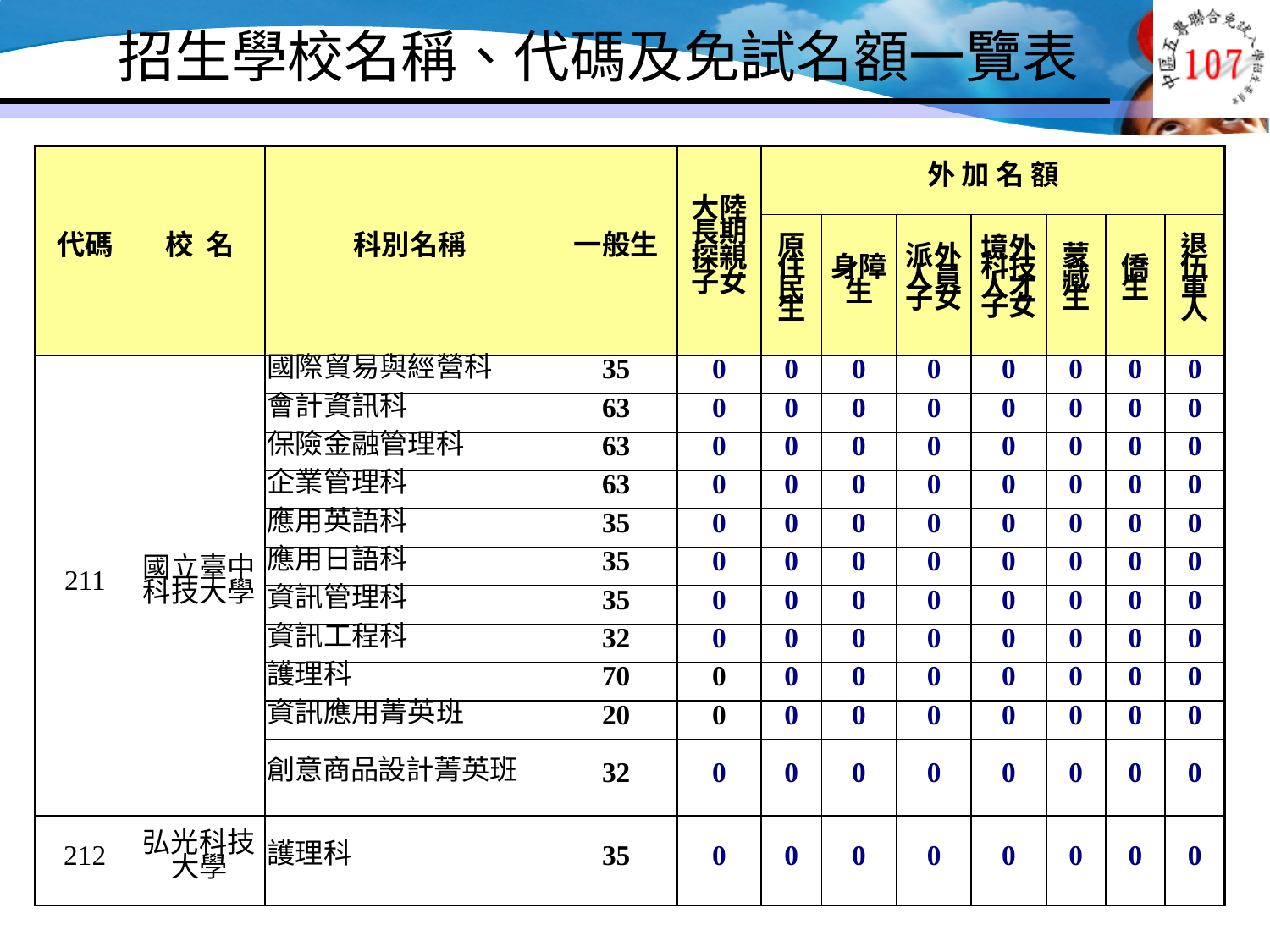

# 招生學校名稱、代碼及免試名額一覽表
| 代碼 | 校 名 | 科別名稱 | 一般生 | 大陸長期探親子女 | 外 加 名 額 |  |  |  |  |  |  |
| --- | --- | --- | --- | --- | --- | --- | --- | --- | --- | --- | --- |
|  |  |  |  |  | 原住民生 | 身障生 | 派外人員子女 | 境外科技人才子女 | 蒙藏生 | 僑生 | 退伍 軍人 |
| 211 | 國立臺中科技大學 | 國際貿易與經營科 | 35 | 0 | 0 | 0 | 0 | 0 | 0 | 0 | 0 |
|  |  | 會計資訊科 | 63 | 0 | 0 | 0 | 0 | 0 | 0 | 0 | 0 |
|  |  | 保險金融管理科 | 63 | 0 | 0 | 0 | 0 | 0 | 0 | 0 | 0 |
|  |  | 企業管理科 | 63 | 0 | 0 | 0 | 0 | 0 | 0 | 0 | 0 |
|  |  | 應用英語科 | 35 | 0 | 0 | 0 | 0 | 0 | 0 | 0 | 0 |
|  |  | 應用日語科 | 35 | 0 | 0 | 0 | 0 | 0 | 0 | 0 | 0 |
|  |  | 資訊管理科 | 35 | 0 | 0 | 0 | 0 | 0 | 0 | 0 | 0 |
|  |  | 資訊工程科 | 32 | 0 | 0 | 0 | 0 | 0 | 0 | 0 | 0 |
|  |  | 護理科 | 70 | 0 | 0 | 0 | 0 | 0 | 0 | 0 | 0 |
|  |  | 資訊應用菁英班 | 20 | 0 | 0 | 0 | 0 | 0 | 0 | 0 | 0 |
|  |  | 創意商品設計菁英班 | 32 | 0 | 0 | 0 | 0 | 0 | 0 | 0 | 0 |
| 212 | 弘光科技大學 | 護理科 | 35 | 0 | 0 | 0 | 0 | 0 | 0 | 0 | 0 |